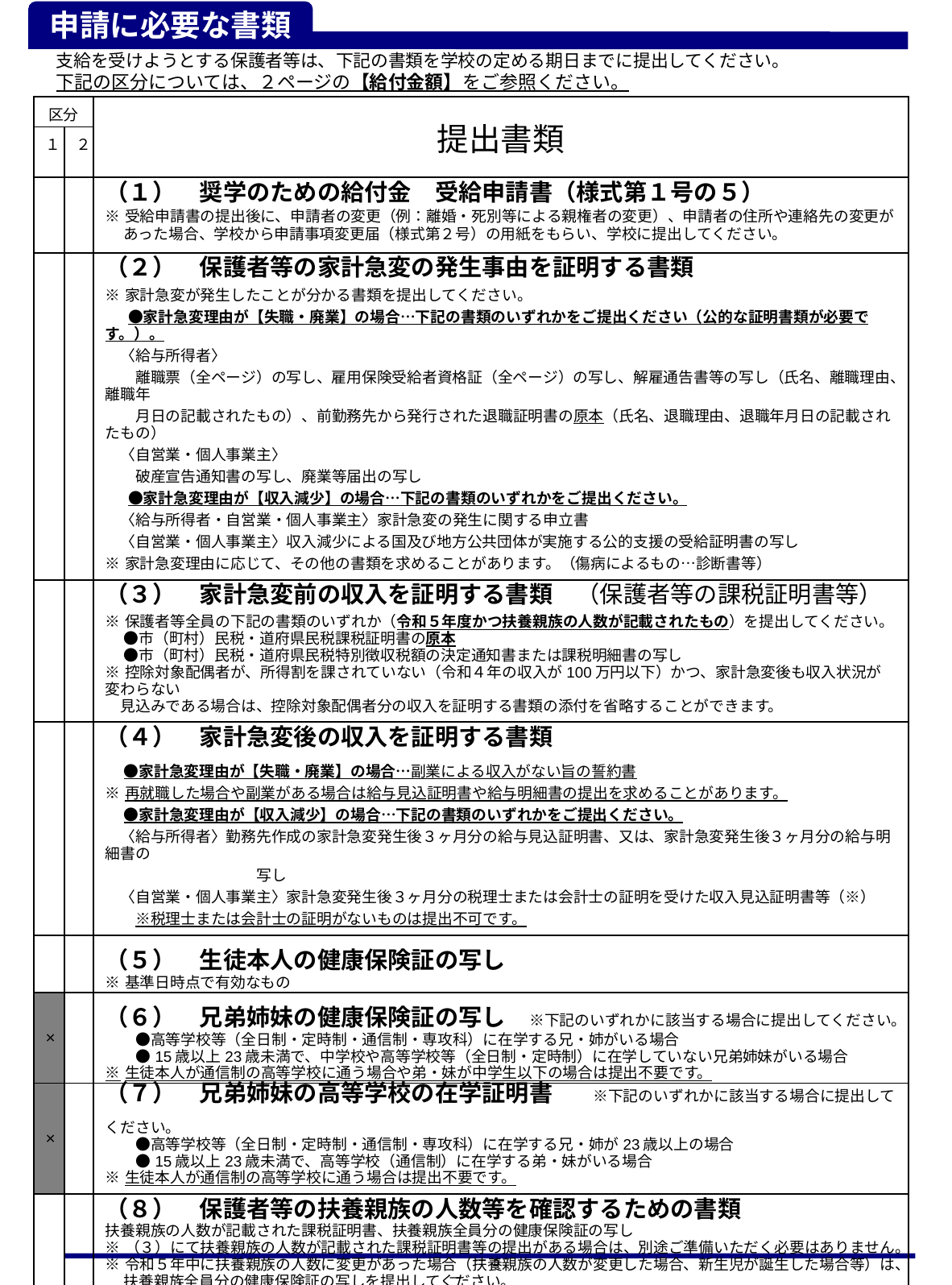

申請に必要な書類

支給を受けようとする保護者等は、下記の書類を学校の定める期日までに提出してください。
下記の区分については、２ページの【給付金額】をご参照ください。
| 区分 |  | 提出書類 |
| --- | --- | --- |
| １ | ２ |  |
|  |  | （１）　奨学のための給付金　受給申請書（様式第１号の５）　 ※受給申請書の提出後に、申請者の変更（例：離婚・死別等による親権者の変更）、申請者の住所や連絡先の変更が あった場合、学校から申請事項変更届（様式第２号）の用紙をもらい、学校に提出してください。 |
|  |  | （２）　保護者等の家計急変の発生事由を証明する書類 ※家計急変が発生したことが分かる書類を提出してください。 　●家計急変理由が【失職・廃業】の場合…下記の書類のいずれかをご提出ください（公的な証明書類が必要です。）。 　〈給与所得者〉 　　離職票（全ページ）の写し、雇用保険受給者資格証（全ページ）の写し、解雇通告書等の写し（氏名、離職理由、離職年 　　月日の記載されたもの）、前勤務先から発行された退職証明書の原本（氏名、退職理由、退職年月日の記載されたもの） 　〈自営業・個人事業主〉 　　破産宣告通知書の写し、廃業等届出の写し 　●家計急変理由が【収入減少】の場合…下記の書類のいずれかをご提出ください。 　〈給与所得者・自営業・個人事業主〉家計急変の発生に関する申立書 　〈自営業・個人事業主〉収入減少による国及び地方公共団体が実施する公的支援の受給証明書の写し ※家計急変理由に応じて、その他の書類を求めることがあります。（傷病によるもの…診断書等） |
|  |  | （３）　家計急変前の収入を証明する書類　（保護者等の課税証明書等） ※保護者等全員の下記の書類のいずれか（令和５年度かつ扶養親族の人数が記載されたもの）を提出してください。 　 ●市（町村）民税・道府県民税課税証明書の原本 　 ●市（町村）民税・道府県民税特別徴収税額の決定通知書または課税明細書の写し ※控除対象配偶者が、所得割を課されていない（令和４年の収入が100万円以下）かつ、家計急変後も収入状況が変わらない 　見込みである場合は、控除対象配偶者分の収入を証明する書類の添付を省略することができます。 |
|  |  | （４）　家計急変後の収入を証明する書類 　 ●家計急変理由が【失職・廃業】の場合…副業による収入がない旨の誓約書 ※再就職した場合や副業がある場合は給与見込証明書や給与明細書の提出を求めることがあります。 　 ●家計急変理由が【収入減少】の場合…下記の書類のいずれかをご提出ください。 　〈給与所得者〉勤務先作成の家計急変発生後３ヶ月分の給与見込証明書、又は、家計急変発生後３ヶ月分の給与明細書の　　　　　　　 　　　　　　　　　　写し 　〈自営業・個人事業主〉家計急変発生後３ヶ月分の税理士または会計士の証明を受けた収入見込証明書等（※） 　　※税理士または会計士の証明がないものは提出不可です。 |
|  |  | （５）　生徒本人の健康保険証の写し ※基準日時点で有効なもの |
| × |  | （６）　兄弟姉妹の健康保険証の写し　※下記のいずれかに該当する場合に提出してください。 　　●高等学校等（全日制・定時制・通信制・専攻科）に在学する兄・姉がいる場合 　　●15歳以上23歳未満で、中学校や高等学校等（全日制・定時制）に在学していない兄弟姉妹がいる場合 ※生徒本人が通信制の高等学校に通う場合や弟・妹が中学生以下の場合は提出不要です。 |
| × |  | （７）　兄弟姉妹の高等学校の在学証明書　※下記のいずれかに該当する場合に提出してください。 　　●高等学校等（全日制・定時制・通信制・専攻科）に在学する兄・姉が23歳以上の場合 　　●15歳以上23歳未満で、高等学校（通信制）に在学する弟・妹がいる場合 ※生徒本人が通信制の高等学校に通う場合は提出不要です。 |
|  |  | （８）　保護者等の扶養親族の人数等を確認するための書類 扶養親族の人数が記載された課税証明書、扶養親族全員分の健康保険証の写し ※（３）にて扶養親族の人数が記載された課税証明書等の提出がある場合は、別途ご準備いただく必要はありません。 ※令和５年中に扶養親族の人数に変更があった場合（扶養親族の人数が変更した場合、新生児が誕生した場合等）は、 　 扶養親族全員分の健康保険証の写しを提出してください。 |
|  |  | （９）　住民票　※下記のいずれかに該当する場合に提出してください。 　 ●住民税の課税額等を証明する書類の発行者が大阪府以外の市町村である場合 　 ●申請日時点で大阪府内に在住しているが、令和５年１月１日時点では他府県に住所を有していた場合 　 ●【区分２のみ】生徒本人・兄弟姉妹の健康保険証が国民健康保険で、世帯主氏名が保護者等と異なる場合 |

－３－